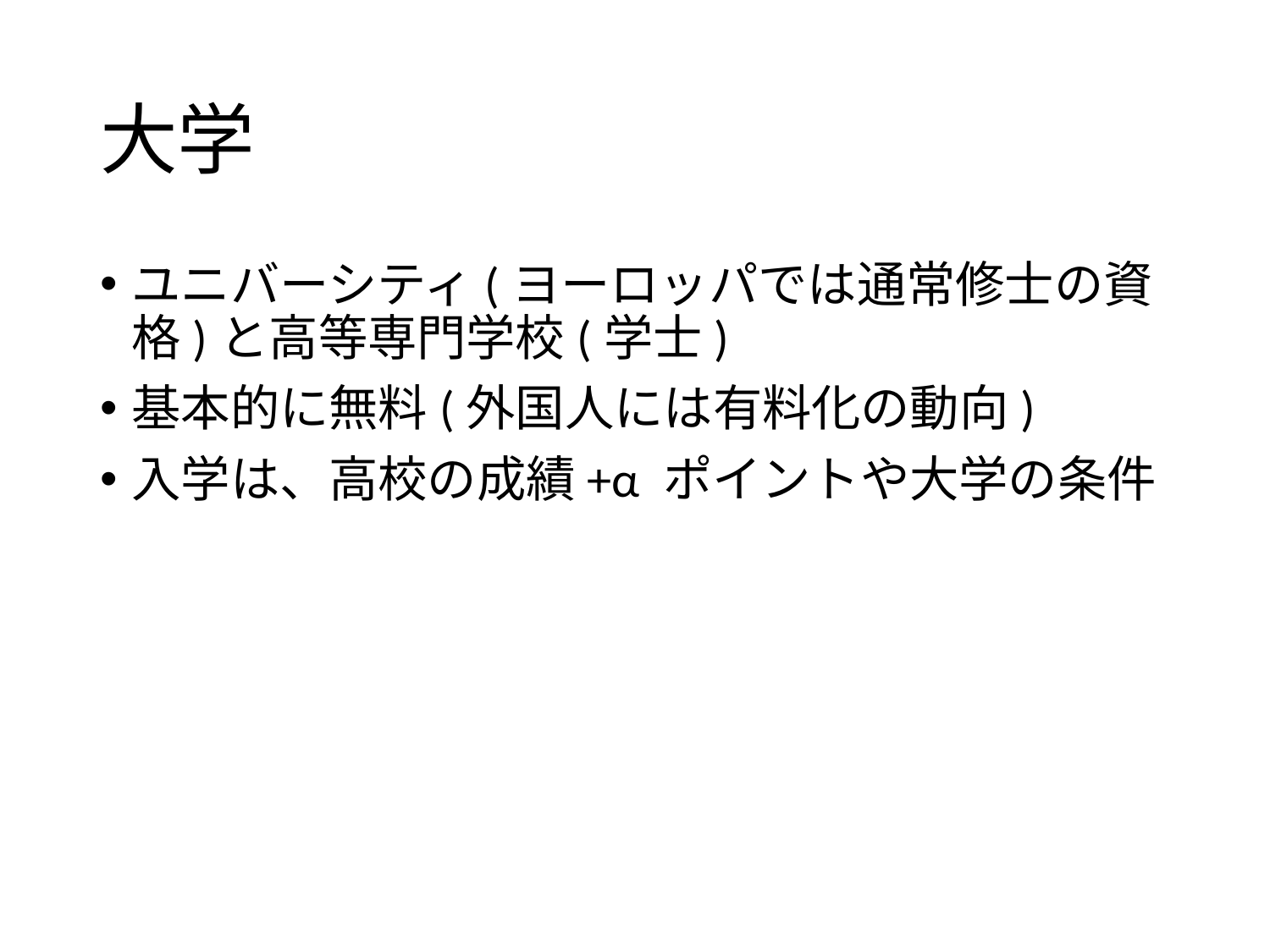

# 大学
ユニバーシティ(ヨーロッパでは通常修士の資格)と高等専門学校(学士)
基本的に無料(外国人には有料化の動向)
入学は、高校の成績+α ポイントや大学の条件